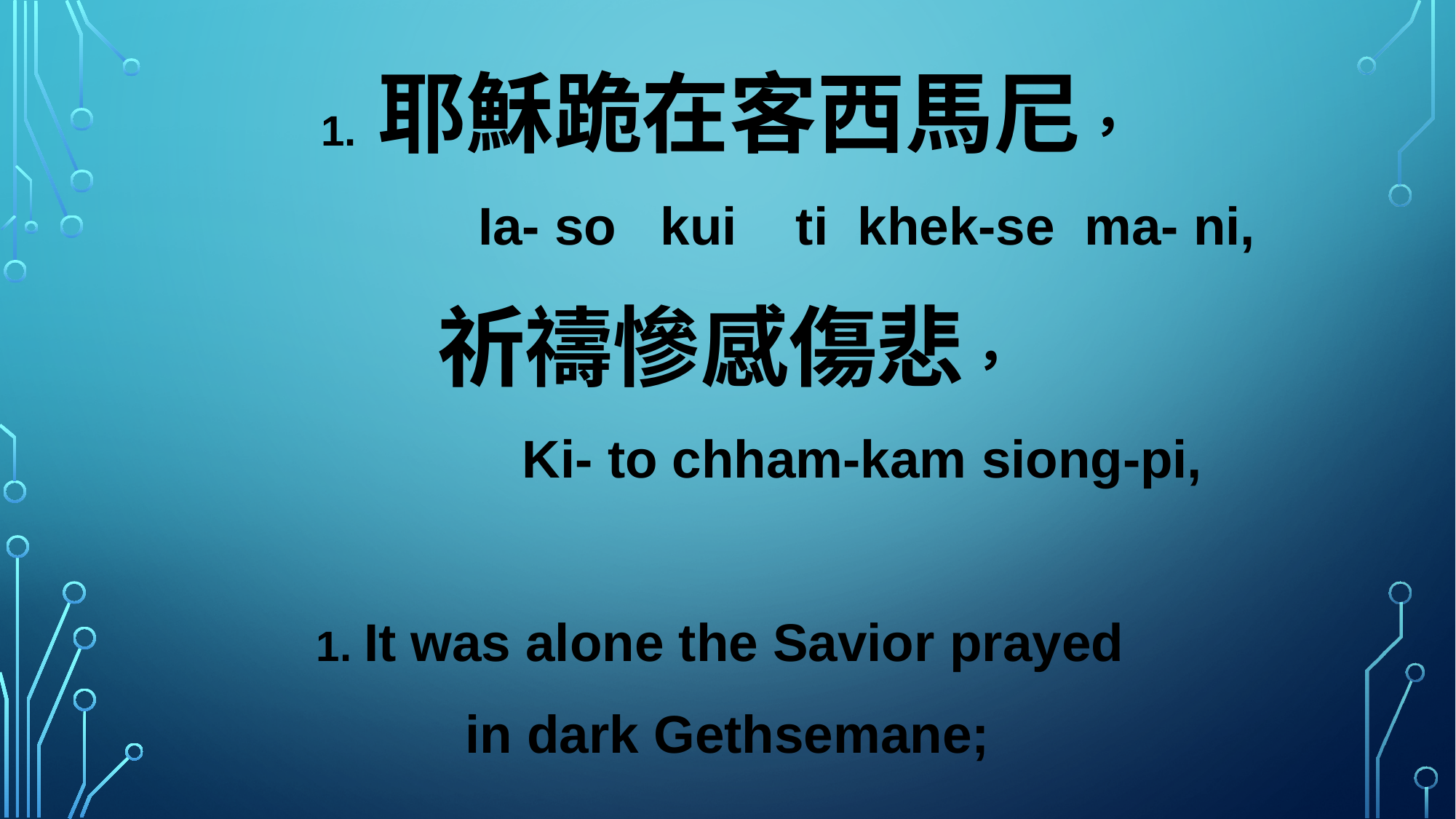

1. 耶穌跪在客西馬尼，
                         Ia- so   kui    ti  khek-se  ma- ni,
祈禱慘感傷悲，
                            Ki- to chham-kam siong-pi,

1. It was alone the Savior prayed
in dark Gethsemane;